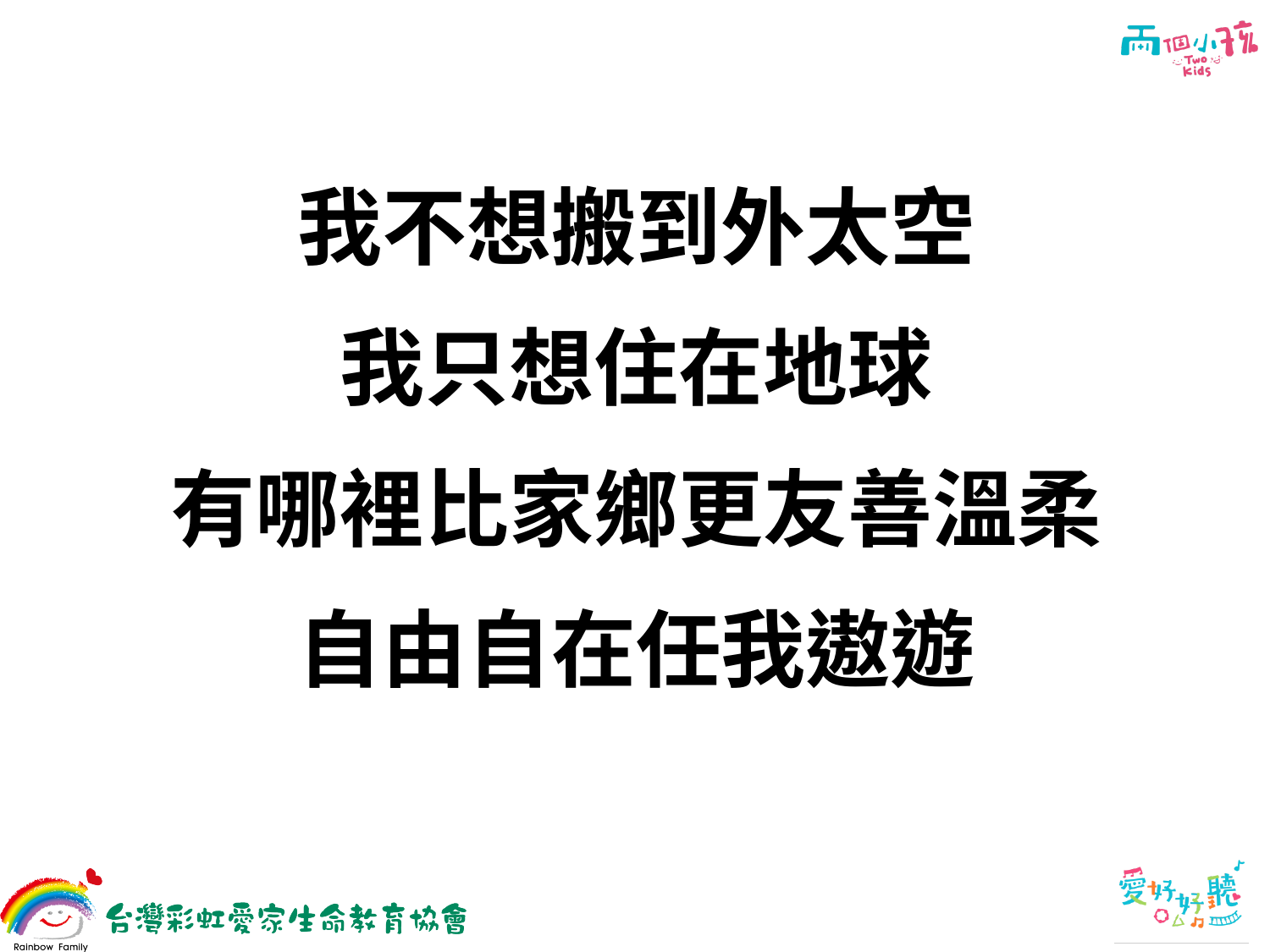

# 我不想搬到外太空 我只想住在地球 有哪裡比家鄉更友善溫柔 自由自在任我遨遊